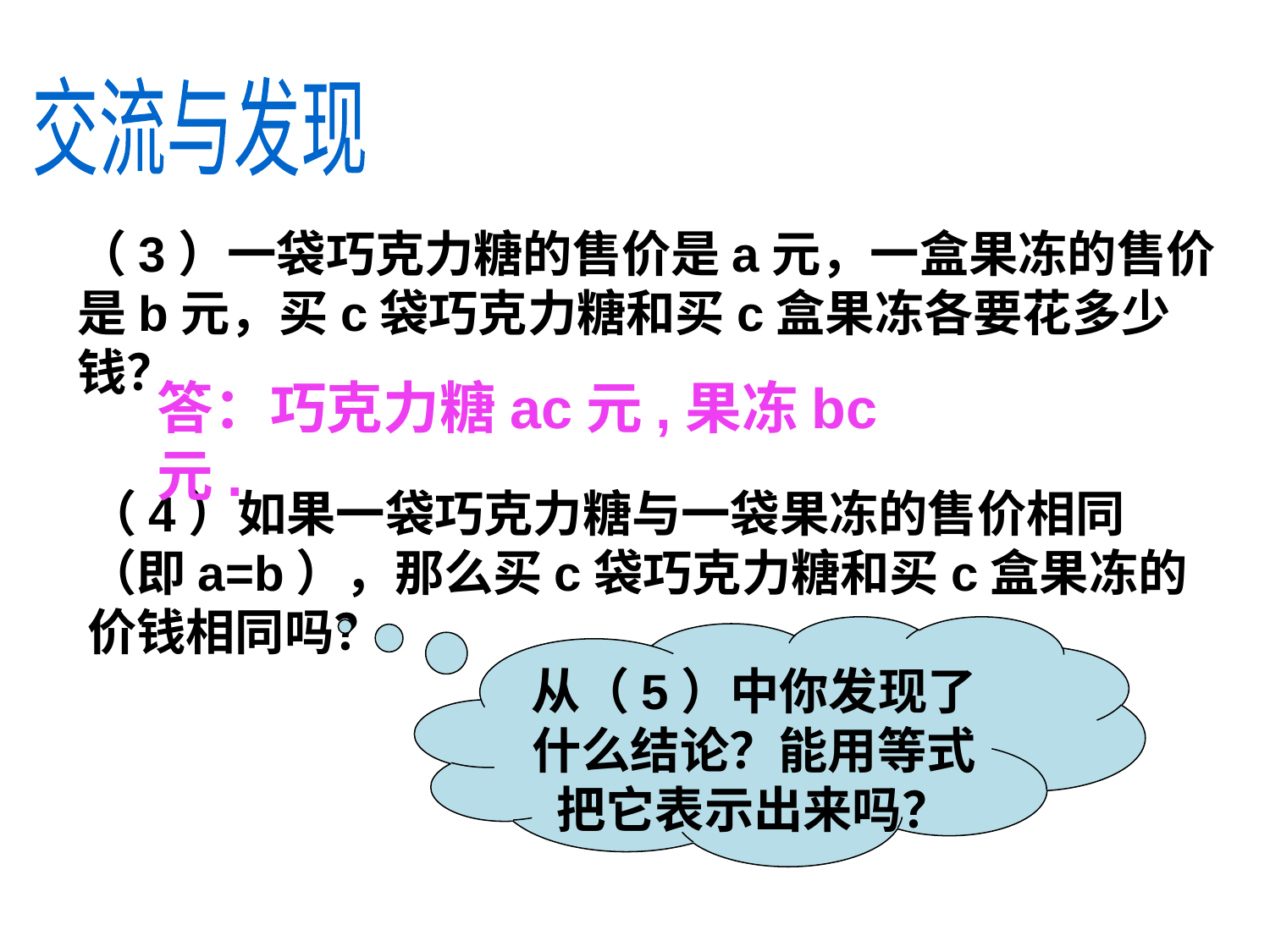

交流与发现
（3）一袋巧克力糖的售价是a元，一盒果冻的售价是b元，买c袋巧克力糖和买c盒果冻各要花多少钱？
答：巧克力糖ac元,果冻bc元.
（4）如果一袋巧克力糖与一袋果冻的售价相同（即a=b），那么买c袋巧克力糖和买c盒果冻的价钱相同吗？

从（5）中你发现了什么结论？能用等式把它表示出来吗？